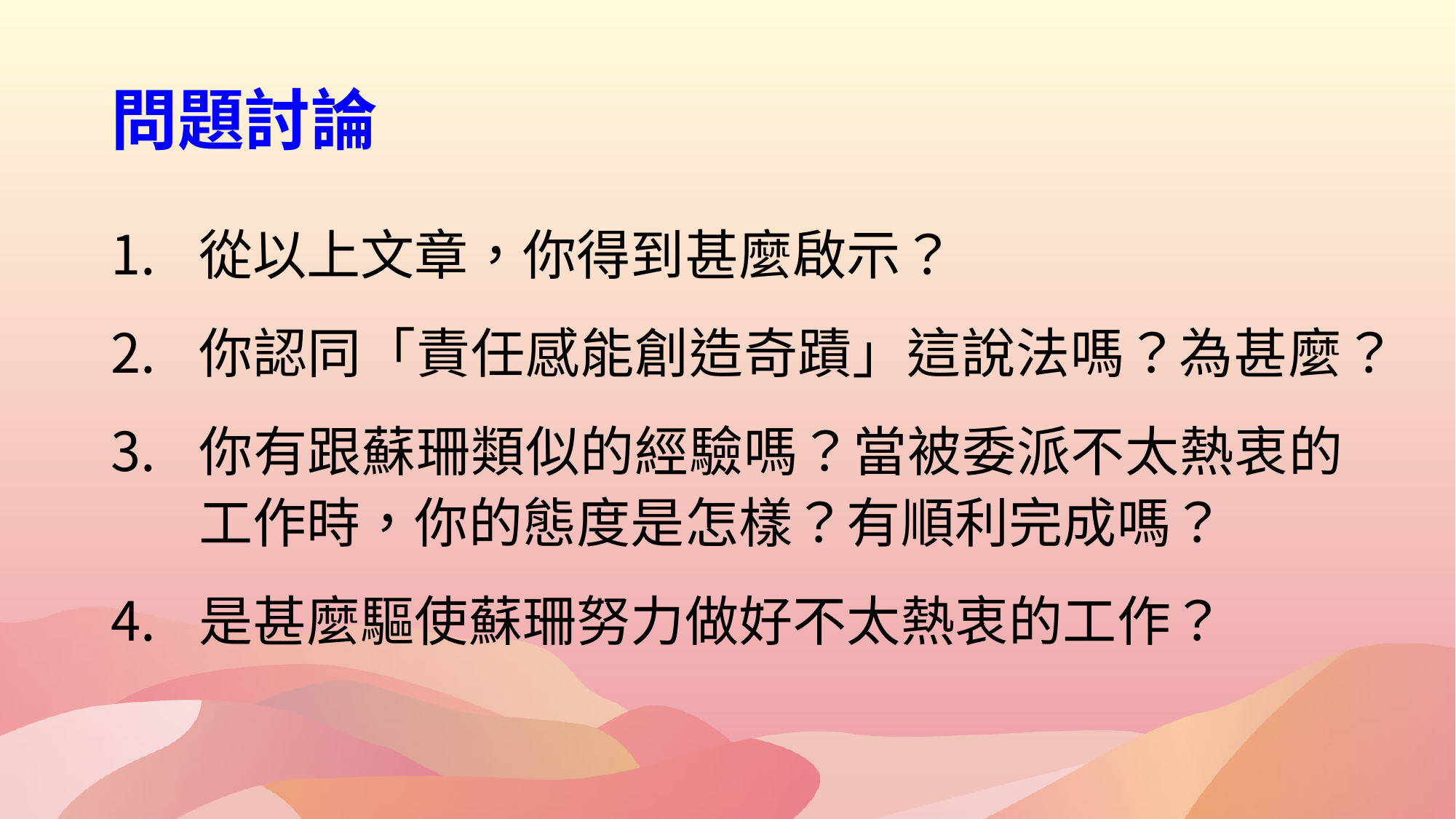

# 問題討論
從以上文章，你得到甚麼啟示？
你認同「責任感能創造奇蹟」這說法嗎？為甚麼？
你有跟蘇珊類似的經驗嗎？當被委派不太熱衷的工作時，你的態度是怎樣？有順利完成嗎？
是甚麼驅使蘇珊努力做好不太熱衷的工作？